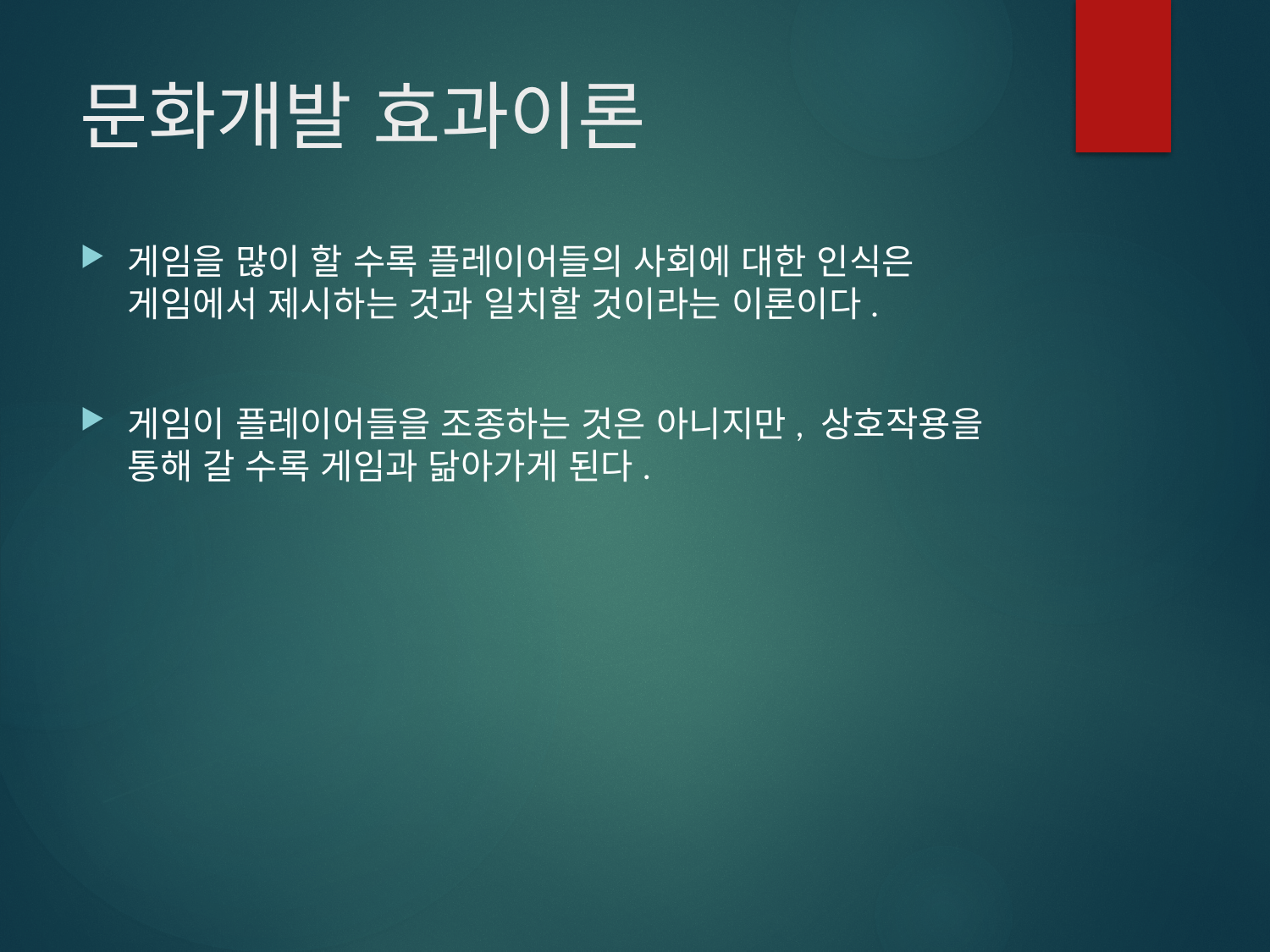

# 문화개발 효과이론
게임을 많이 할 수록 플레이어들의 사회에 대한 인식은 게임에서 제시하는 것과 일치할 것이라는 이론이다.

게임이 플레이어들을 조종하는 것은 아니지만, 상호작용을 통해 갈 수록 게임과 닮아가게 된다.